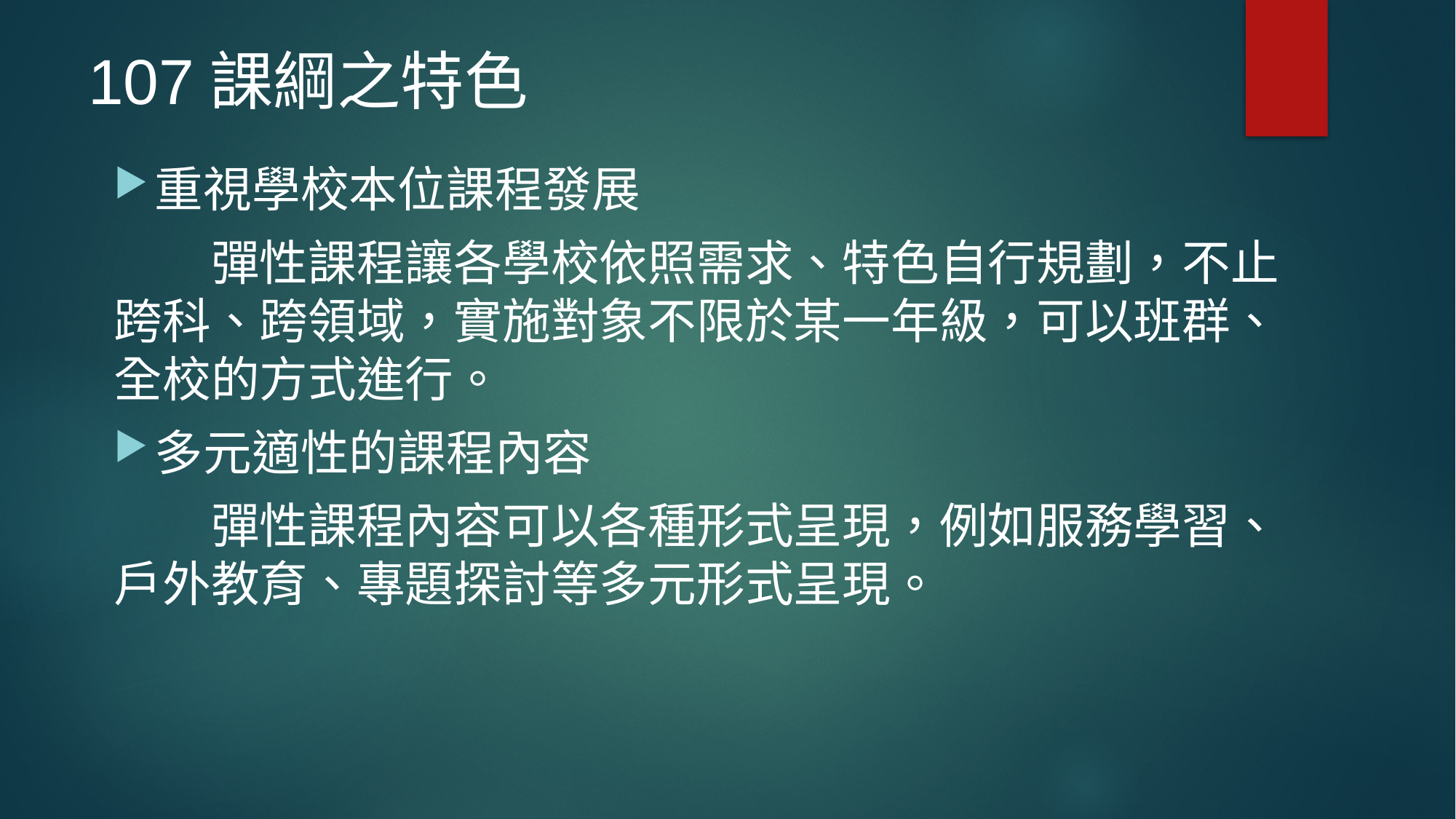

# 107課綱之特色
重視學校本位課程發展
　　彈性課程讓各學校依照需求、特色自行規劃，不止跨科、跨領域，實施對象不限於某一年級，可以班群、全校的方式進行。
多元適性的課程內容
　　彈性課程內容可以各種形式呈現，例如服務學習、戶外教育、專題探討等多元形式呈現。